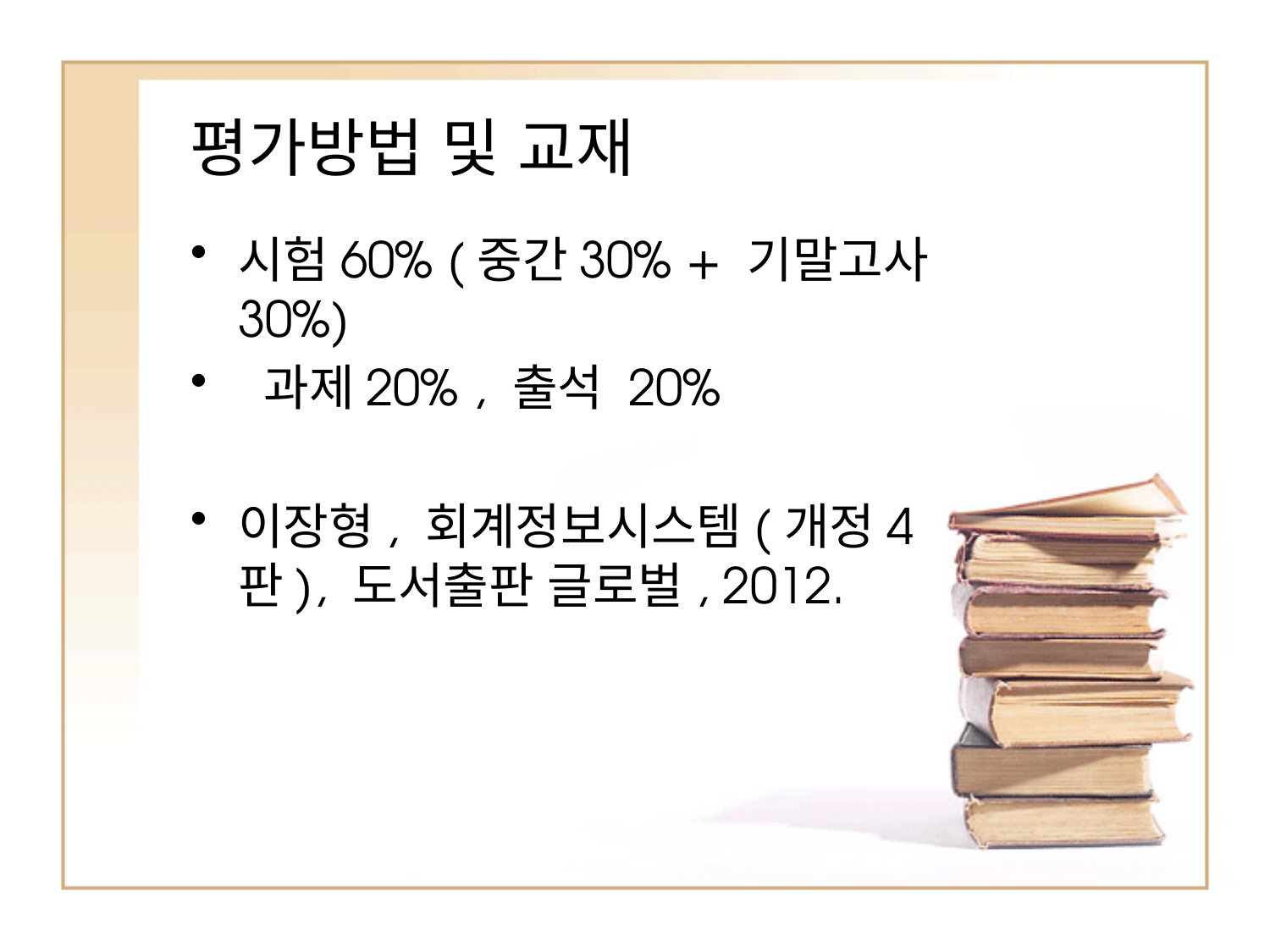

# 평가방법 및 교재
시험60% (중간30% + 기말고사 30%)
 과제20% , 출석 20%

이장형, 회계정보시스템(개정4판), 도서출판 글로벌, 2012.